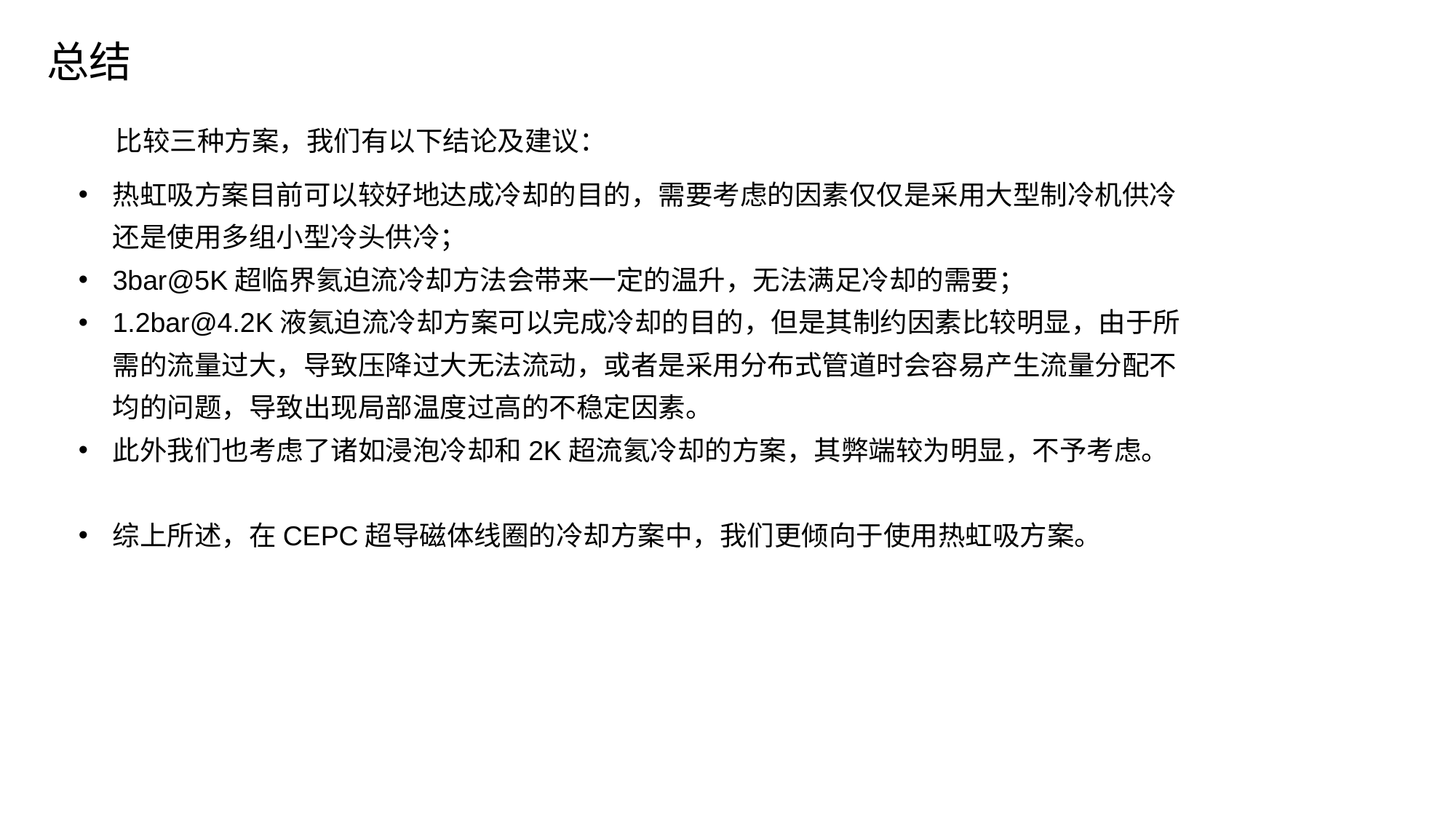

总结
比较三种方案，我们有以下结论及建议：
热虹吸方案目前可以较好地达成冷却的目的，需要考虑的因素仅仅是采用大型制冷机供冷还是使用多组小型冷头供冷；
3bar@5K超临界氦迫流冷却方法会带来一定的温升，无法满足冷却的需要；
1.2bar@4.2K液氦迫流冷却方案可以完成冷却的目的，但是其制约因素比较明显，由于所需的流量过大，导致压降过大无法流动，或者是采用分布式管道时会容易产生流量分配不均的问题，导致出现局部温度过高的不稳定因素。
此外我们也考虑了诸如浸泡冷却和2K超流氦冷却的方案，其弊端较为明显，不予考虑。

综上所述，在CEPC超导磁体线圈的冷却方案中，我们更倾向于使用热虹吸方案。